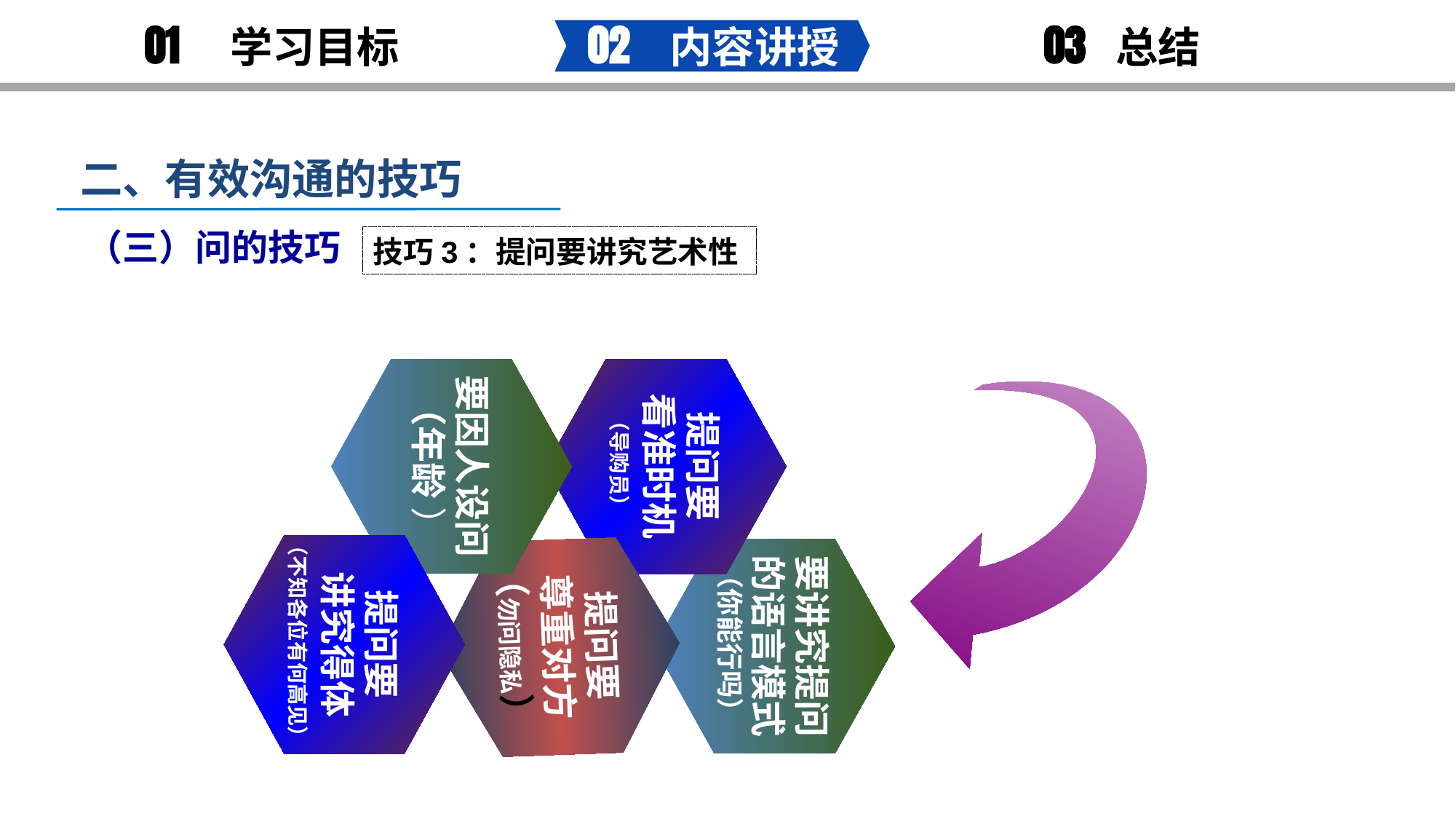

02   内容讲授
03  总结
01    学习目标

二、有效沟通的技巧
  （三）问的技巧
技巧3：提问要讲究艺术性
提问要
看准时机
（导购员）
要因人设问
（年龄 ）

提问要
讲究得体
（不知各位有何高见）
要讲究提问
的语言模式
（你能行吗）
提问要
尊重对方
（勿问隐私）